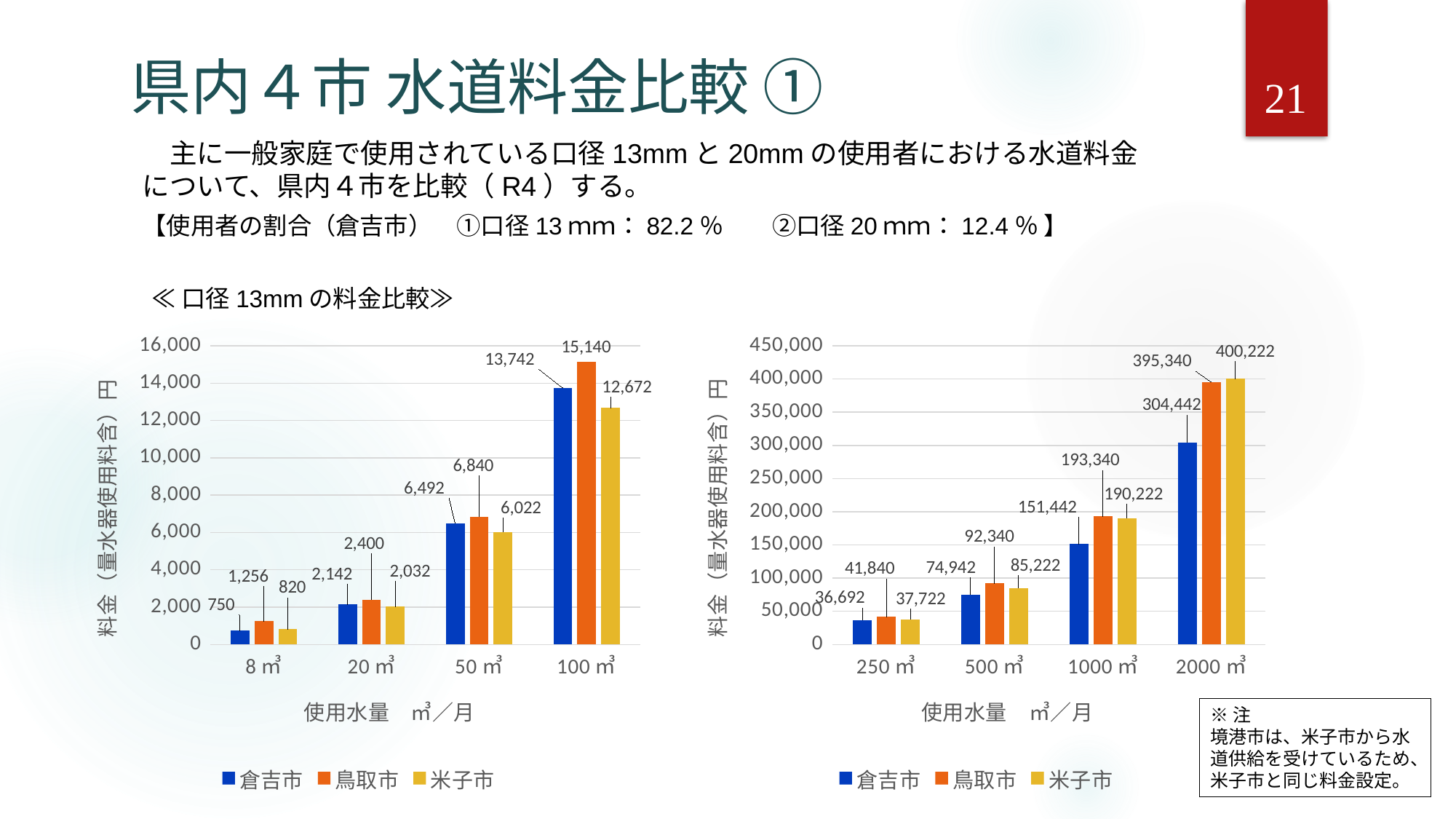

県内４市 水道料金比較 ①
21
　主に一般家庭で使用されている口径13mmと20mmの使用者における水道料金
について、県内４市を比較（R4）する。
【使用者の割合（倉吉市）　①口径13ｍｍ：82.2％　　②口径20ｍｍ：12.4％ 】
≪口径13mmの料金比較≫

### Chart

| Category | 倉吉市 | 鳥取市 | 米子市 |
|---|---|---|---|
| 8㎥ | 750.0 | 1256.0 | 820.0 |
| 20㎥ | 2142.0 | 2400.0 | 2032.0 |
| 50㎥ | 6492.0 | 6840.0 | 6022.0 |
| 100㎥ | 13742.0 | 15140.0 | 12672.0 |

### Chart

| Category | 倉吉市 | 鳥取市 | 米子市 |
|---|---|---|---|
| 250㎥ | 36692.0 | 41840.0 | 37722.0 |
| 500㎥ | 74942.0 | 92340.0 | 85222.0 |
| 1000㎥ | 151442.0 | 193340.0 | 190222.0 |
| 2000㎥ | 304442.0 | 395340.0 | 400222.0 |
※注
境港市は、米子市から水道供給を受けているため、米子市と同じ料金設定。